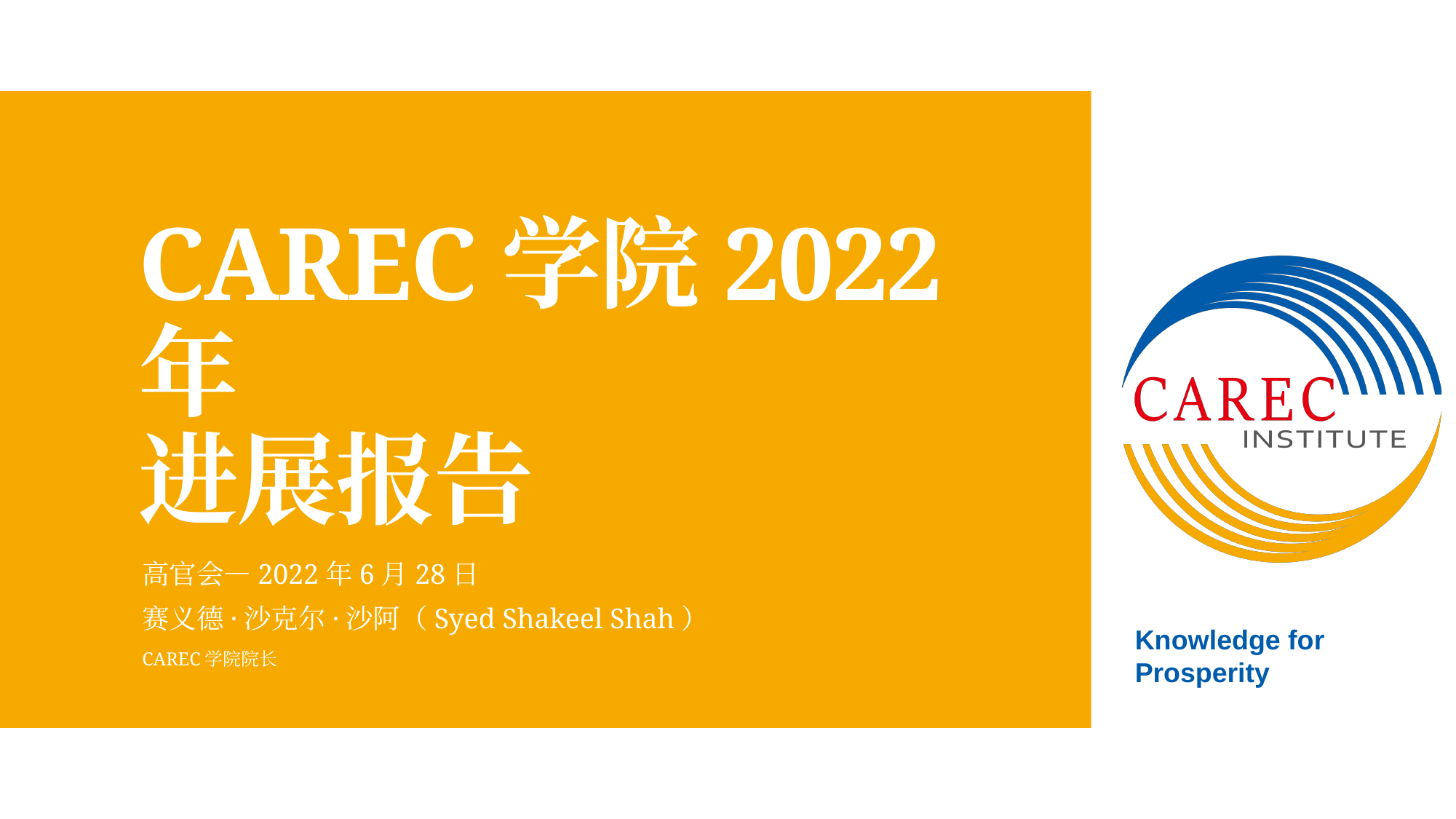

# CAREC学院2022年 进展报告
高官会—2022年6月28日
赛义德·沙克尔·沙阿（Syed Shakeel Shah）
CAREC学院院长